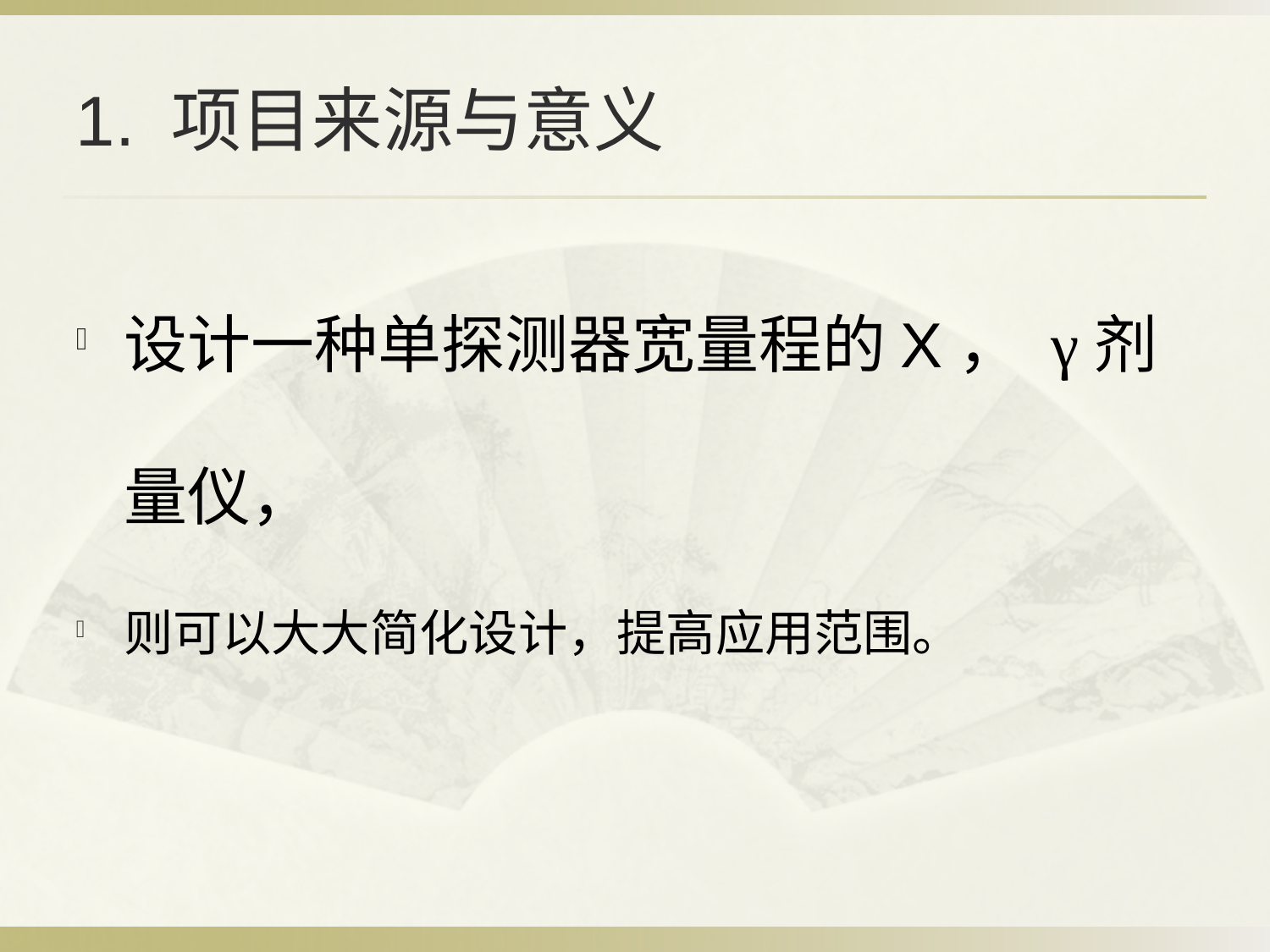

# 1. 项目来源与意义
设计一种单探测器宽量程的X， γ剂量仪，
则可以大大简化设计，提高应用范围。